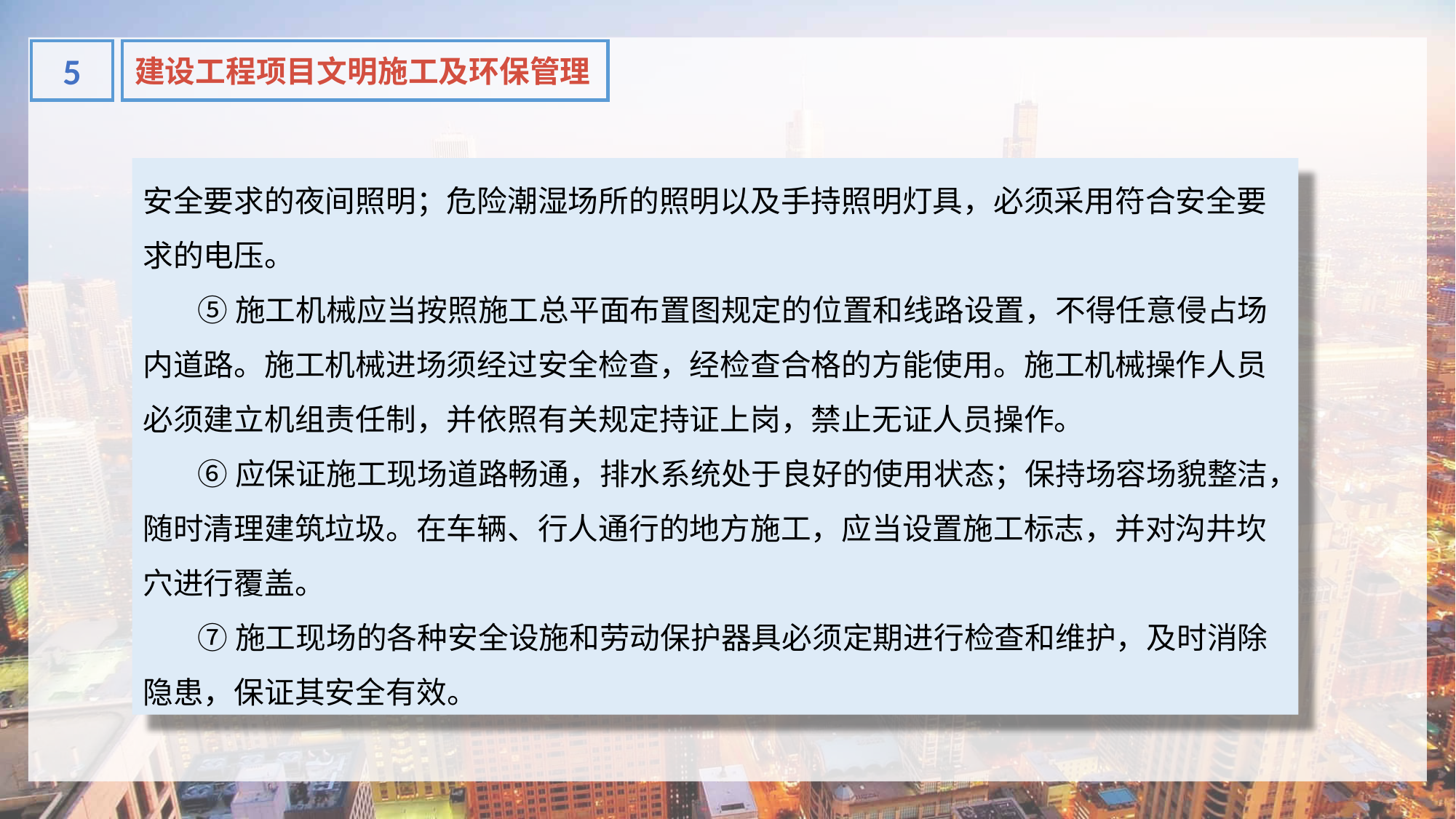

1.项目的定义
5

建设工程项目文明施工及环保管理
安全要求的夜间照明；危险潮湿场所的照明以及手持照明灯具，必须采用符合安全要求的电压。
⑤施工机械应当按照施工总平面布置图规定的位置和线路设置，不得任意侵占场内道路。施工机械进场须经过安全检查，经检查合格的方能使用。施工机械操作人员必须建立机组责任制，并依照有关规定持证上岗，禁止无证人员操作。
⑥应保证施工现场道路畅通，排水系统处于良好的使用状态；保持场容场貌整洁，随时清理建筑垃圾。在车辆、行人通行的地方施工，应当设置施工标志，并对沟井坎穴进行覆盖。
⑦施工现场的各种安全设施和劳动保护器具必须定期进行检查和维护，及时消除隐患，保证其安全有效。